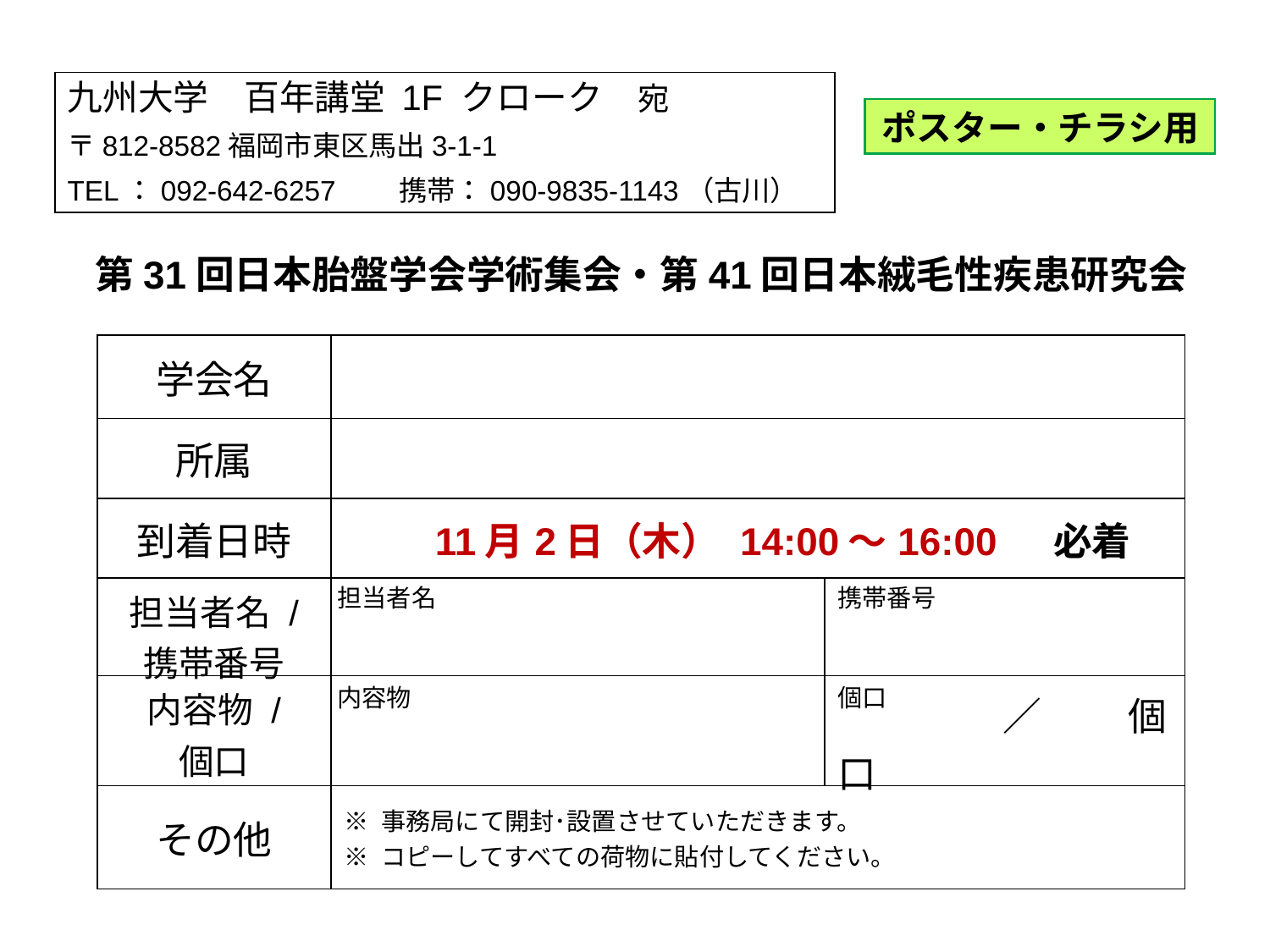

九州大学　百年講堂 1F クローク　宛
〒812-8582福岡市東区馬出3-1-1
TEL：092-642-6257　　携帯：090-9835-1143（古川）
ポスター・チラシ用
第31回日本胎盤学会学術集会・第41回日本絨毛性疾患研究会
| 学会名 |  |  |
| --- | --- | --- |
| 所属 |  |  |
| 到着日時 | 11月2日（木） 14:00～16:00　 必着 |  |
| 担当者名 / 携帯番号 |  |  |
| 内容物 / 個口 |  | ／ 　　個口 |
| その他 | ※ 事務局にて開封･設置させていただきます。 ※ コピーしてすべての荷物に貼付してください。 |  |
担当者名
携帯番号
個口
内容物